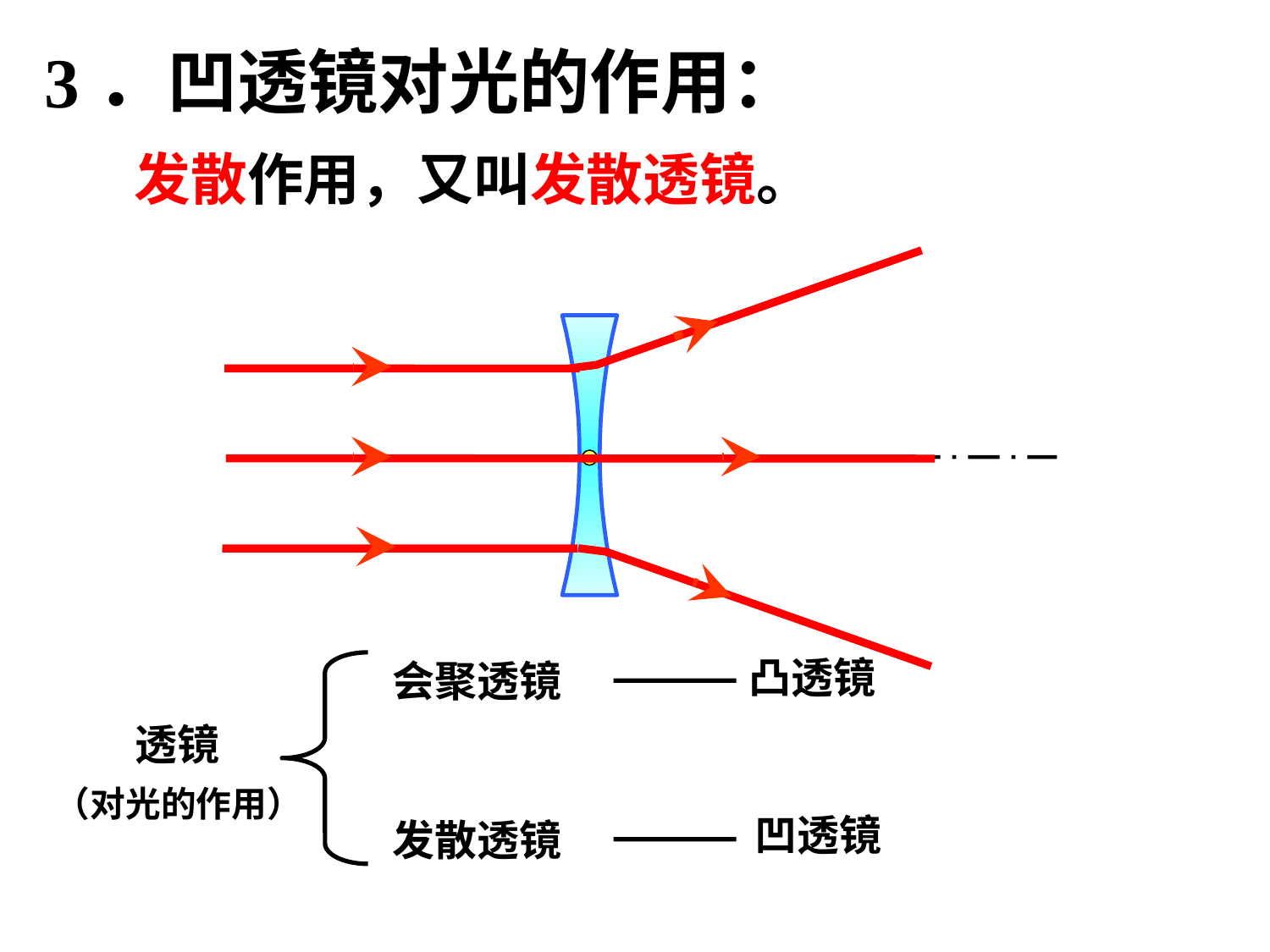

# 3．凹透镜对光的作用：
发散作用，又叫发散透镜。

凸透镜
会聚透镜

透镜
（对光的作用）
凹透镜
发散透镜